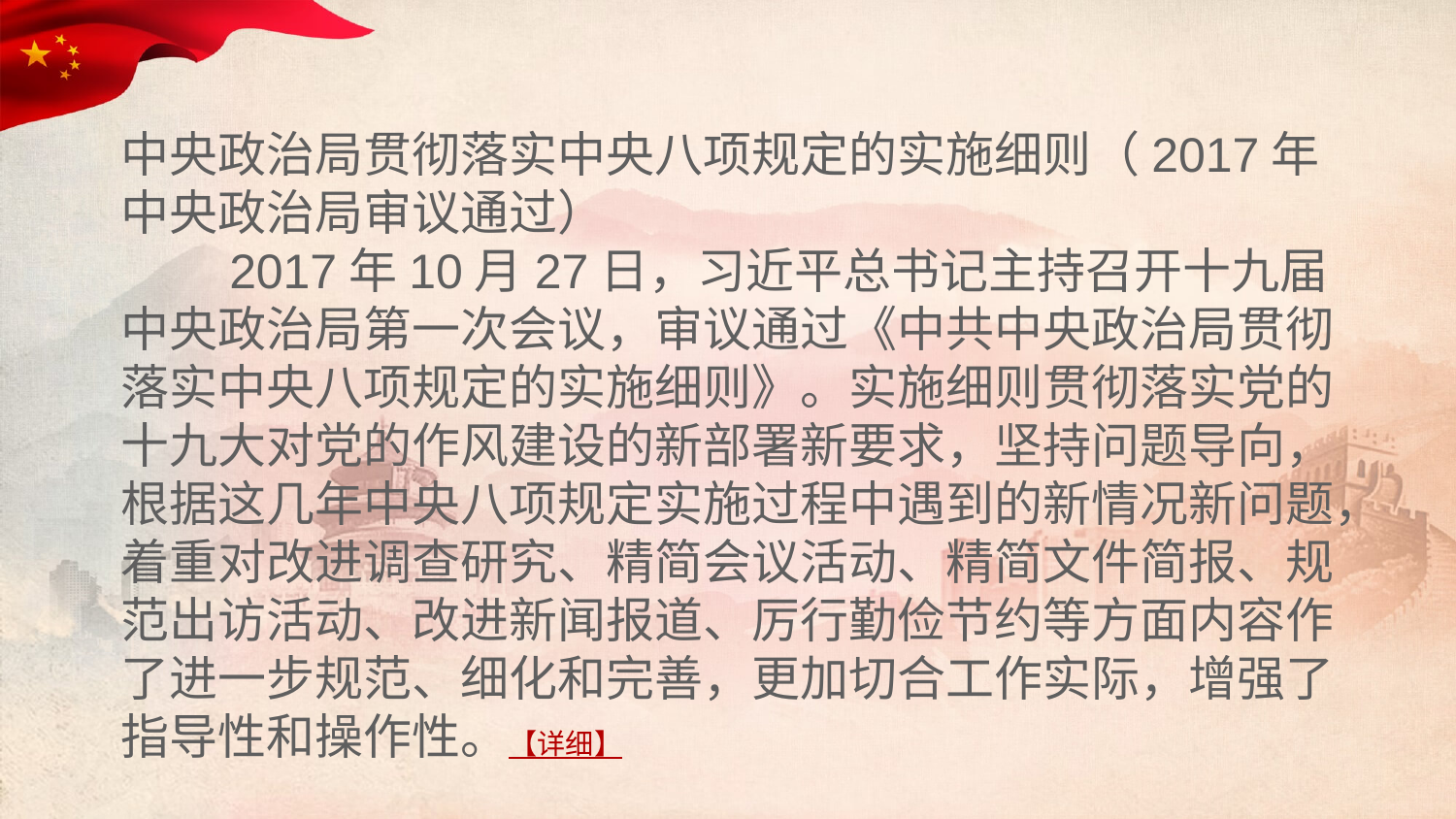

中央政治局贯彻落实中央八项规定的实施细则（2017年中央政治局审议通过）
　　2017年10月27日，习近平总书记主持召开十九届中央政治局第一次会议，审议通过《中共中央政治局贯彻落实中央八项规定的实施细则》。实施细则贯彻落实党的十九大对党的作风建设的新部署新要求，坚持问题导向，根据这几年中央八项规定实施过程中遇到的新情况新问题，着重对改进调查研究、精简会议活动、精简文件简报、规范出访活动、改进新闻报道、厉行勤俭节约等方面内容作了进一步规范、细化和完善，更加切合工作实际，增强了指导性和操作性。【详细】